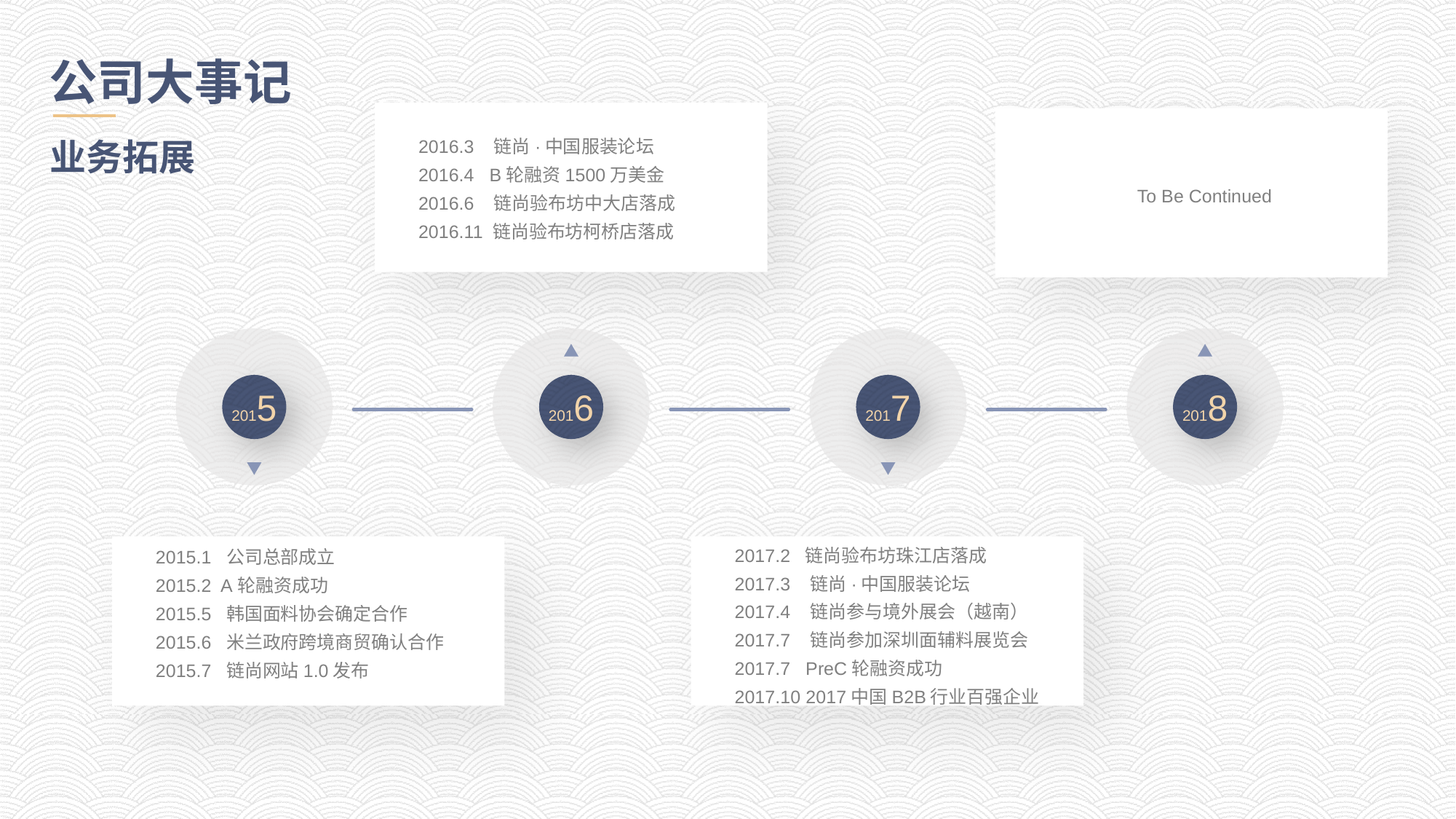

公司大事记

业务拓展
2016.3   链尚·中国服装论坛
2016.4   B轮融资1500万美金
2016.6   链尚验布坊中大店落成
2016.11 链尚验布坊柯桥店落成
To Be Continued

2015
2016
2017
2018

2017.2  链尚验布坊珠江店落成
2017.3   链尚·中国服装论坛
2017.4   链尚参与境外展会（越南）
2017.7   链尚参加深圳面辅料展览会
2017.7   PreC轮融资成功
2017.10 2017中国B2B行业百强企业
2015.1  公司总部成立
2015.2  A轮融资成功
2015.5  韩国面料协会确定合作
2015.6  米兰政府跨境商贸确认合作
2015.7  链尚网站1.0发布